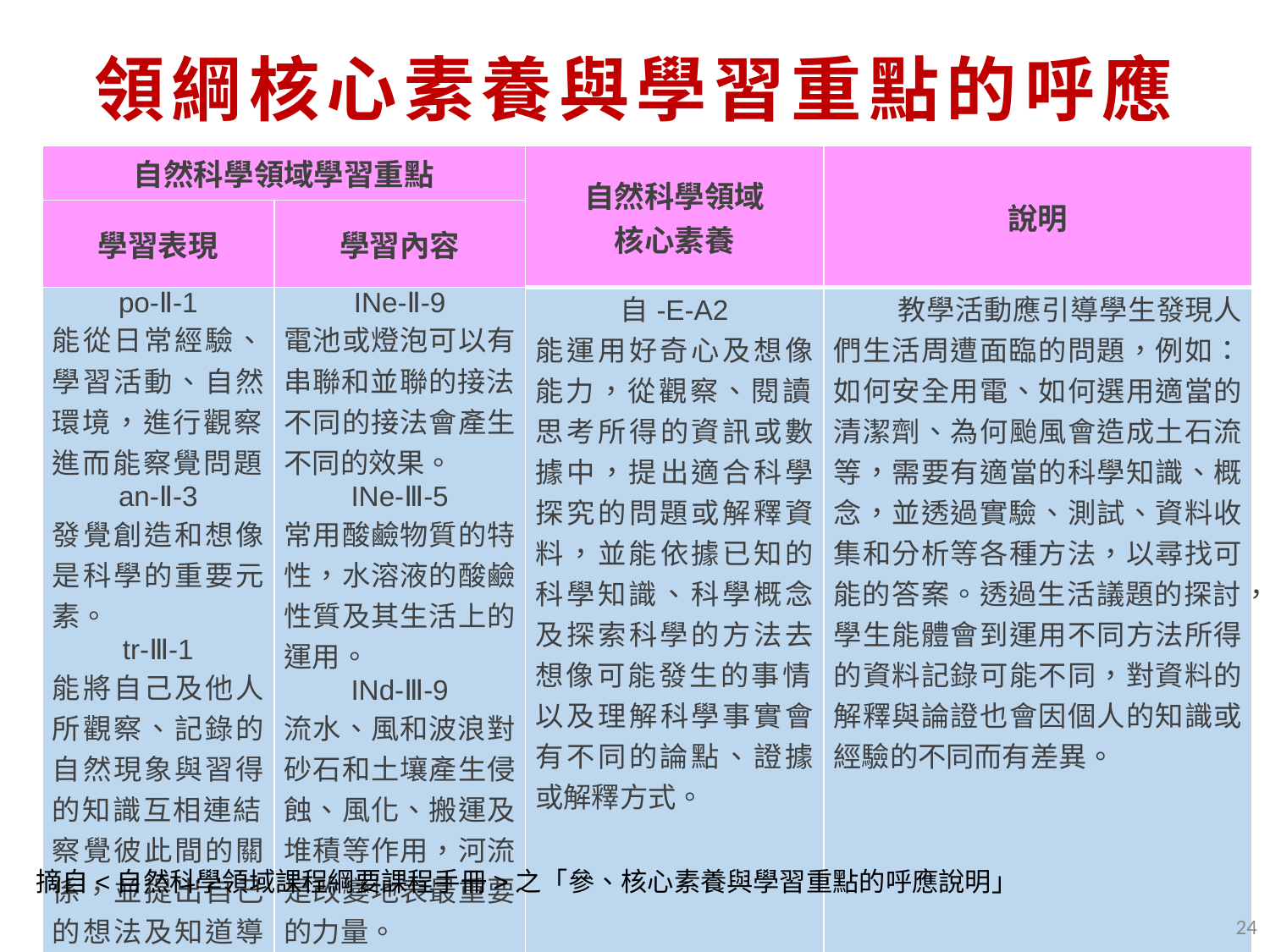

# 領綱核心素養與學習重點的呼應
| 自然科學領域學習重點 |  | 自然科學領域 核心素養 | 說明 |
| --- | --- | --- | --- |
| 學習表現 | 學習內容 |  |  |
| po-Ⅱ-1 能從日常經驗、學習活動、自然環境，進行觀察，進而能察覺問題。 an-Ⅱ-3 發覺創造和想像是科學的重要元素。 tr-Ⅲ-1 能將自己及他人所觀察、記錄的自然現象與習得的知識互相連結，察覺彼此間的關係，並提出自己的想法及知道導與他人的差異。 | INe-Ⅱ-9 電池或燈泡可以有串聯和並聯的接法，不同的接法會產生不同的效果。 INe-Ⅲ-5 常用酸鹼物質的特性，水溶液的酸鹼性質及其生活上的運用。 INd-Ⅲ-9 流水、風和波浪對砂石和土壤產生侵蝕、風化、搬運及堆積等作用，河流是改變地表最重要的力量。 | 自-E-A2 能運用好奇心及想像能力，從觀察、閱讀、思考所得的資訊或數據中，提出適合科學探究的問題或解釋資料，並能依據已知的科學知識、科學概念及探索科學的方法去想像可能發生的事情，以及理解科學事實會有不同的論點、證據或解釋方式。 | 教學活動應引導學生發現人們生活周遭面臨的問題，例如：如何安全用電、如何選用適當的清潔劑、為何颱風會造成土石流等，需要有適當的科學知識、概念，並透過實驗、測試、資料收集和分析等各種方法，以尋找可能的答案。透過生活議題的探討，學生能體會到運用不同方法所得的資料記錄可能不同，對資料的解釋與論證也會因個人的知識或經驗的不同而有差異。 |
摘自<自然科學領域課程綱要課程手冊>之「參、核心素養與學習重點的呼應說明」
24